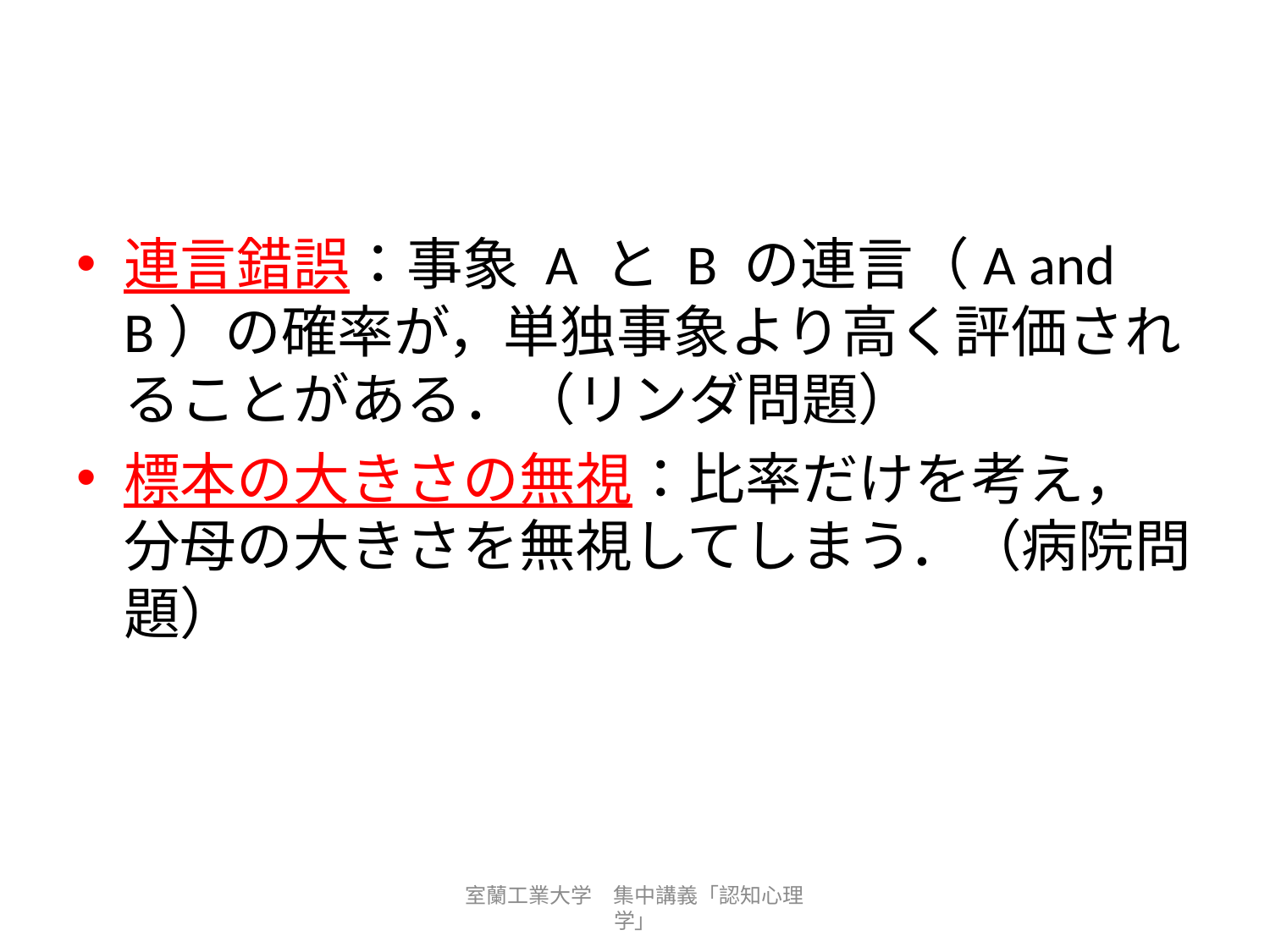

#
連言錯誤：事象 A と B の連言（A and B）の確率が，単独事象より高く評価されることがある．（リンダ問題）
標本の大きさの無視：比率だけを考え，分母の大きさを無視してしまう．（病院問題）

室蘭工業大学　集中講義「認知心理学」